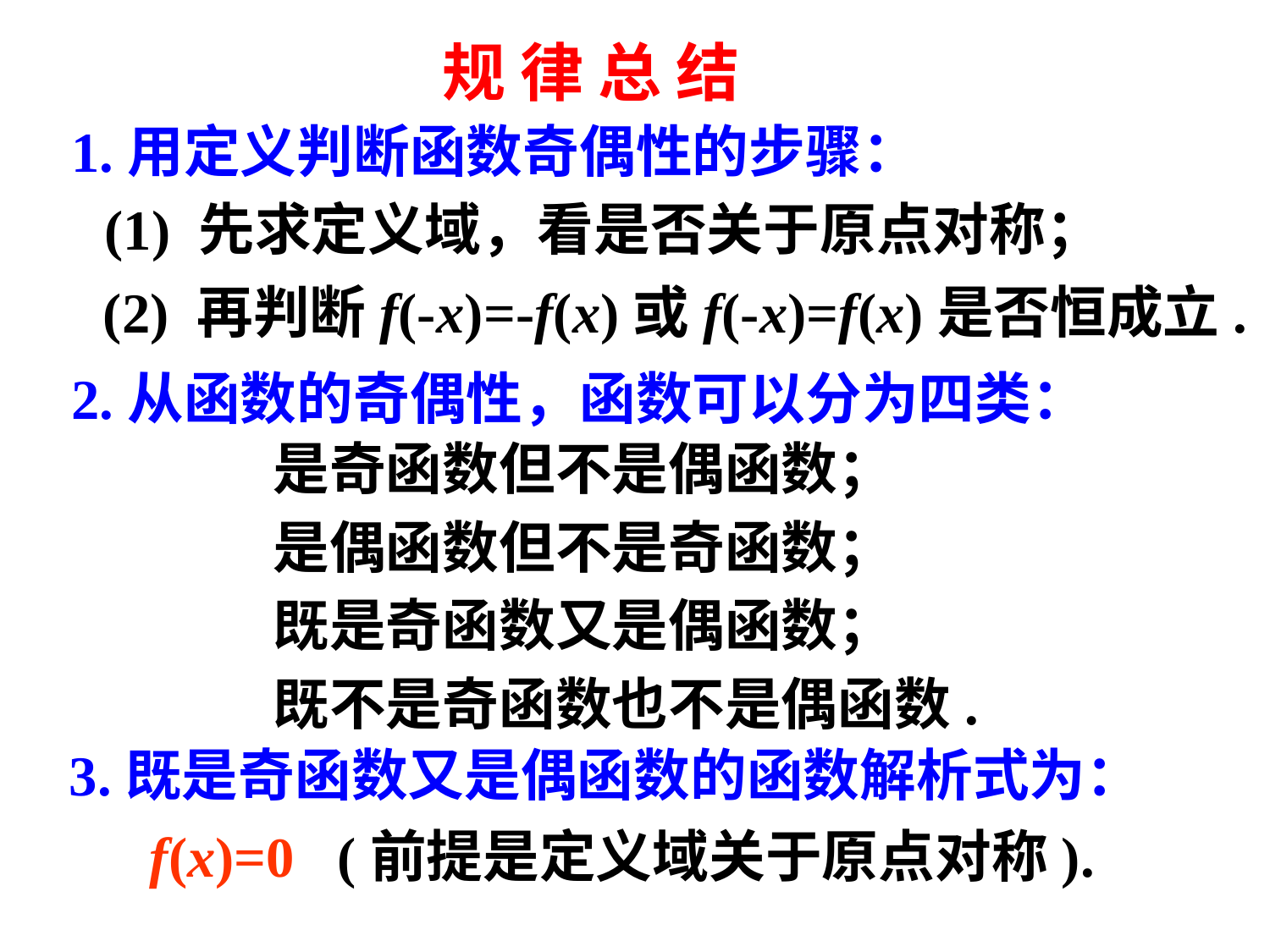

规 律 总 结
# 1.用定义判断函数奇偶性的步骤：
(1) 先求定义域，看是否关于原点对称；
(2) 再判断f(-x)=-f(x)或f(-x)=f(x)是否恒成立.
2.从函数的奇偶性，函数可以分为四类：
是奇函数但不是偶函数；
是偶函数但不是奇函数；
既是奇函数又是偶函数；
既不是奇函数也不是偶函数.
3.既是奇函数又是偶函数的函数解析式为：
 f(x)=0   (前提是定义域关于原点对称).